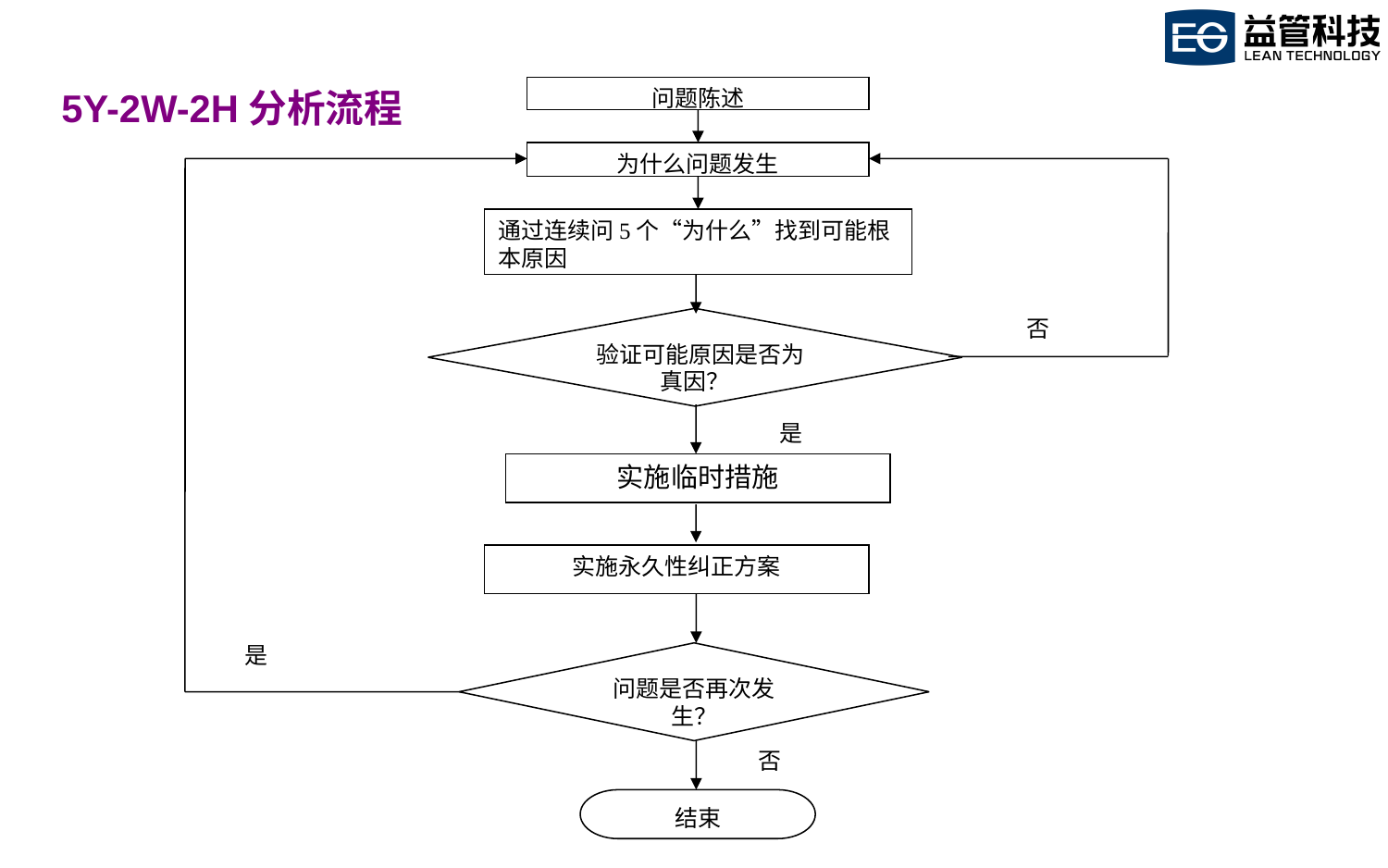

# 5Y-2W-2H分析流程
问题陈述

为什么问题发生

通过连续问5个“为什么”找到可能根本原因

否
 验证可能原因是否为真因？

是
实施临时措施

实施永久性纠正方案

是
问题是否再次发生？

否

结束